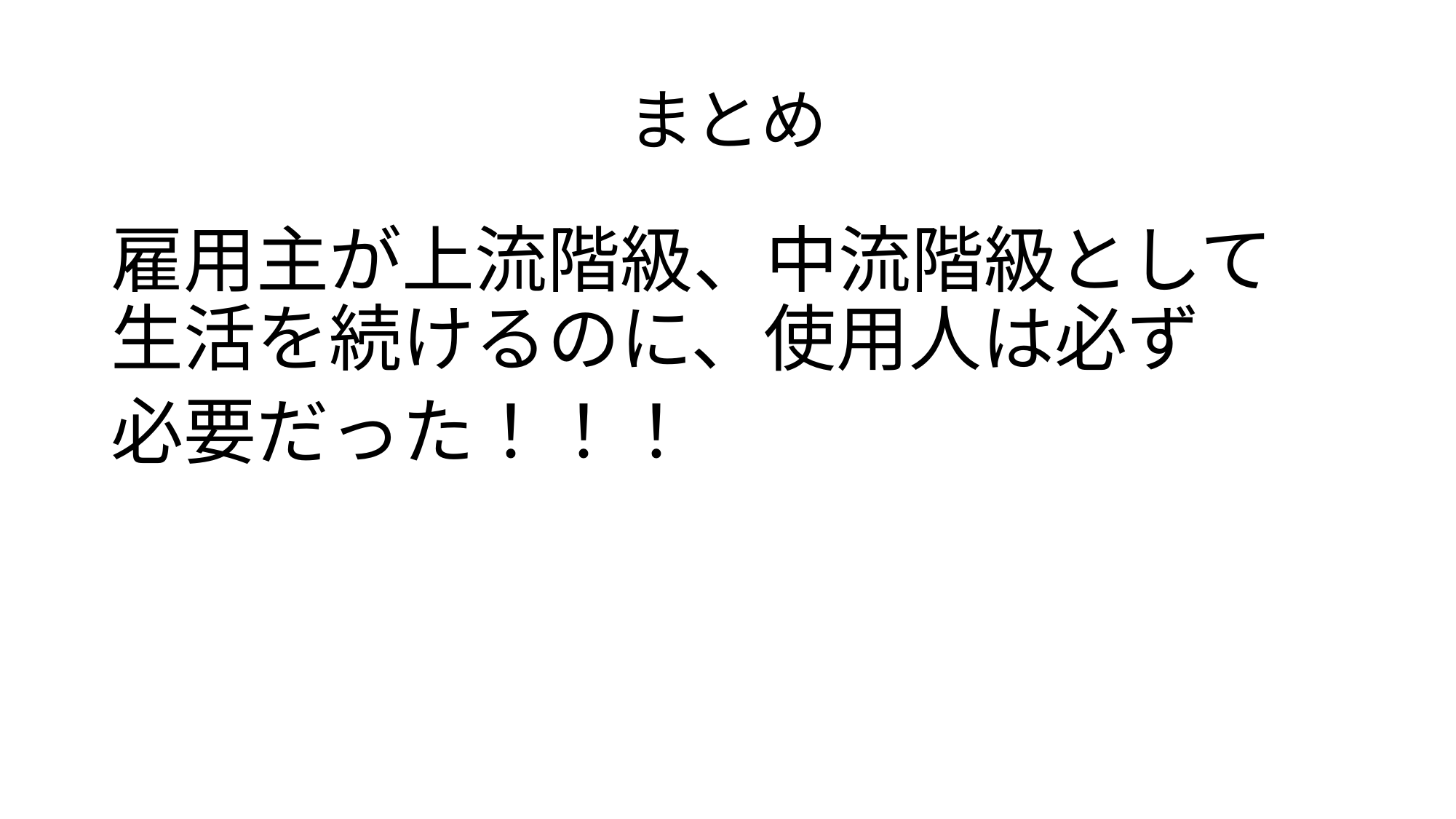

# まとめ
雇用主が上流階級、中流階級として生活を続けるのに、使用人は必ず
必要だった！！！